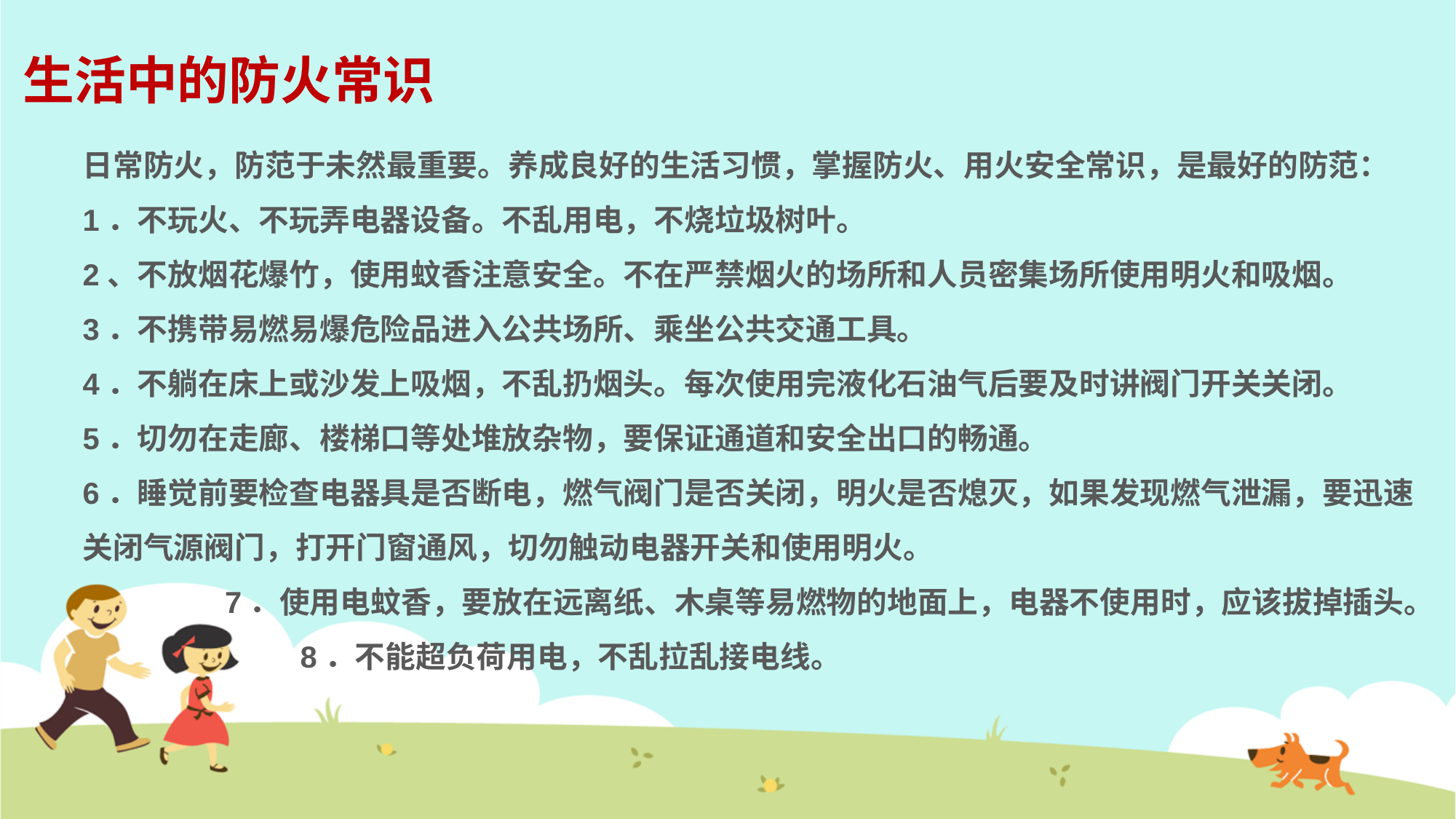

# 生活中的防火常识
日常防火，防范于未然最重要。养成良好的生活习惯，掌握防火、用火安全常识，是最好的防范：
1．不玩火、不玩弄电器设备。不乱用电，不烧垃圾树叶。
2、不放烟花爆竹，使用蚊香注意安全。不在严禁烟火的场所和人员密集场所使用明火和吸烟。
3．不携带易燃易爆危险品进入公共场所、乘坐公共交通工具。
4．不躺在床上或沙发上吸烟，不乱扔烟头。每次使用完液化石油气后要及时讲阀门开关关闭。
5．切勿在走廊、楼梯口等处堆放杂物，要保证通道和安全出口的畅通。
6．睡觉前要检查电器具是否断电，燃气阀门是否关闭，明火是否熄灭，如果发现燃气泄漏，要迅速关闭气源阀门，打开门窗通风，切勿触动电器开关和使用明火。
                 7．使用电蚊香，要放在远离纸、木桌等易燃物的地面上，电器不使用时，应该拔掉插头。
                          8．不能超负荷用电，不乱拉乱接电线。